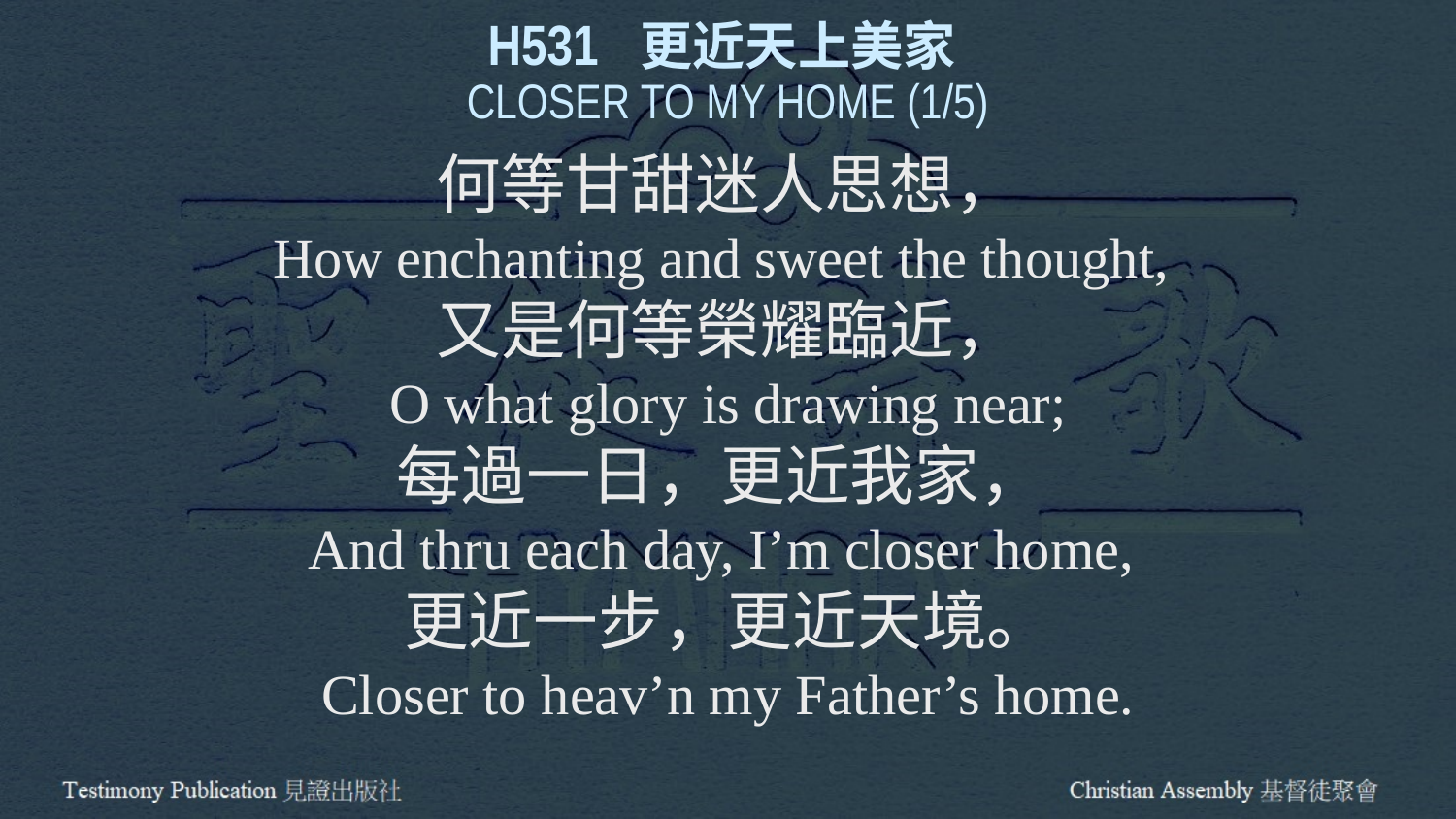

H531  更近天上美家
CLOSER TO MY HOME (1/5)

何等甘甜迷人思想，
How enchanting and sweet the thought,
又是何等榮耀臨近，
O what glory is drawing near;
每過一日，更近我家，
And thru each day, I’m closer home,
更近一步，更近天境。
Closer to heav’n my Father’s home.